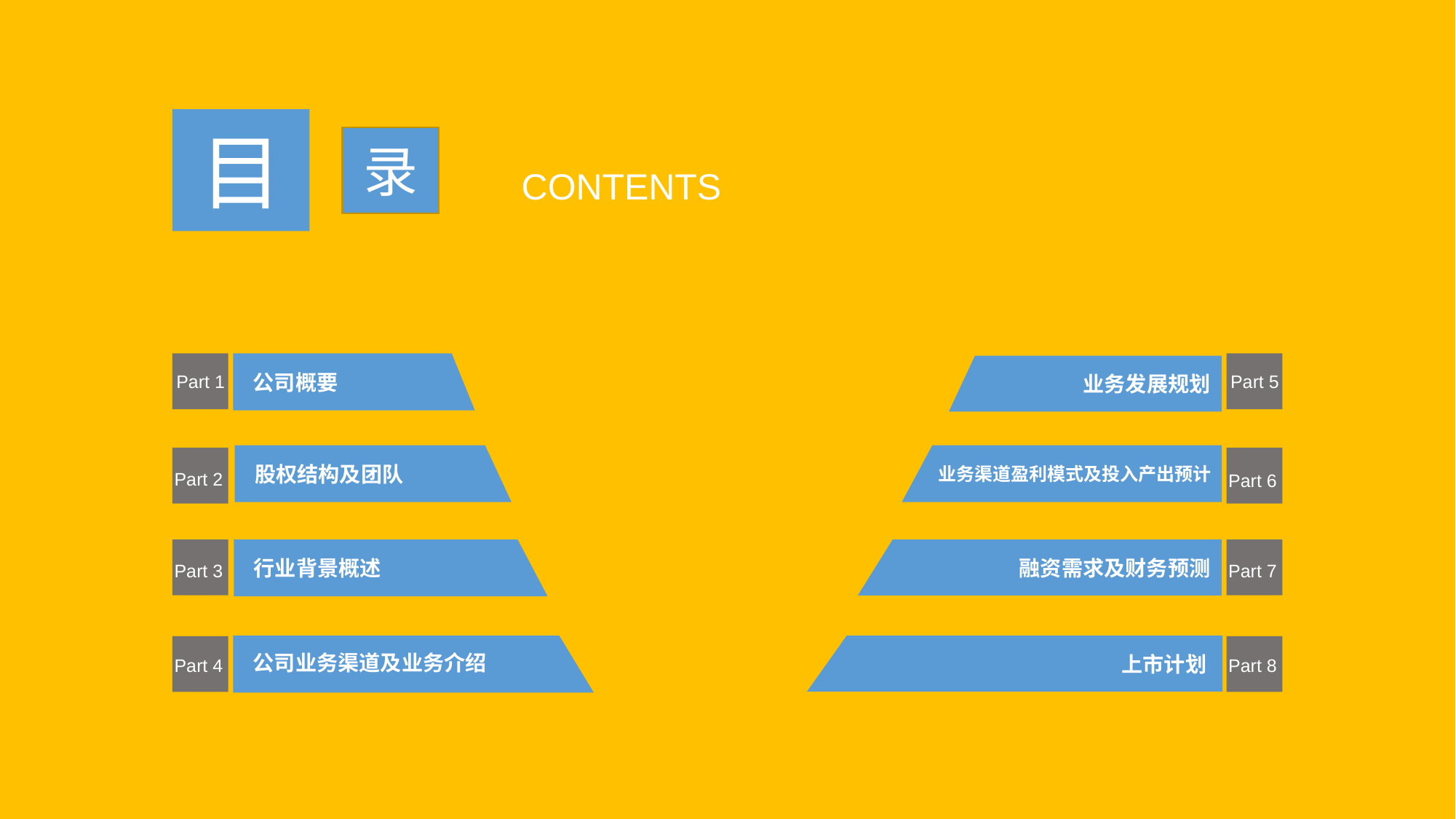

目
录
CONTENTS

   公司概要

业务发展规划
Part 1
Part 5
   股权结构及团队
业务渠道盈利模式及投入产出预计

Part 2
Part 6

   行业背景概述
融资需求及财务预测

Part 3
Part 7
   公司业务渠道及业务介绍
上市计划

Part 4
Part 8